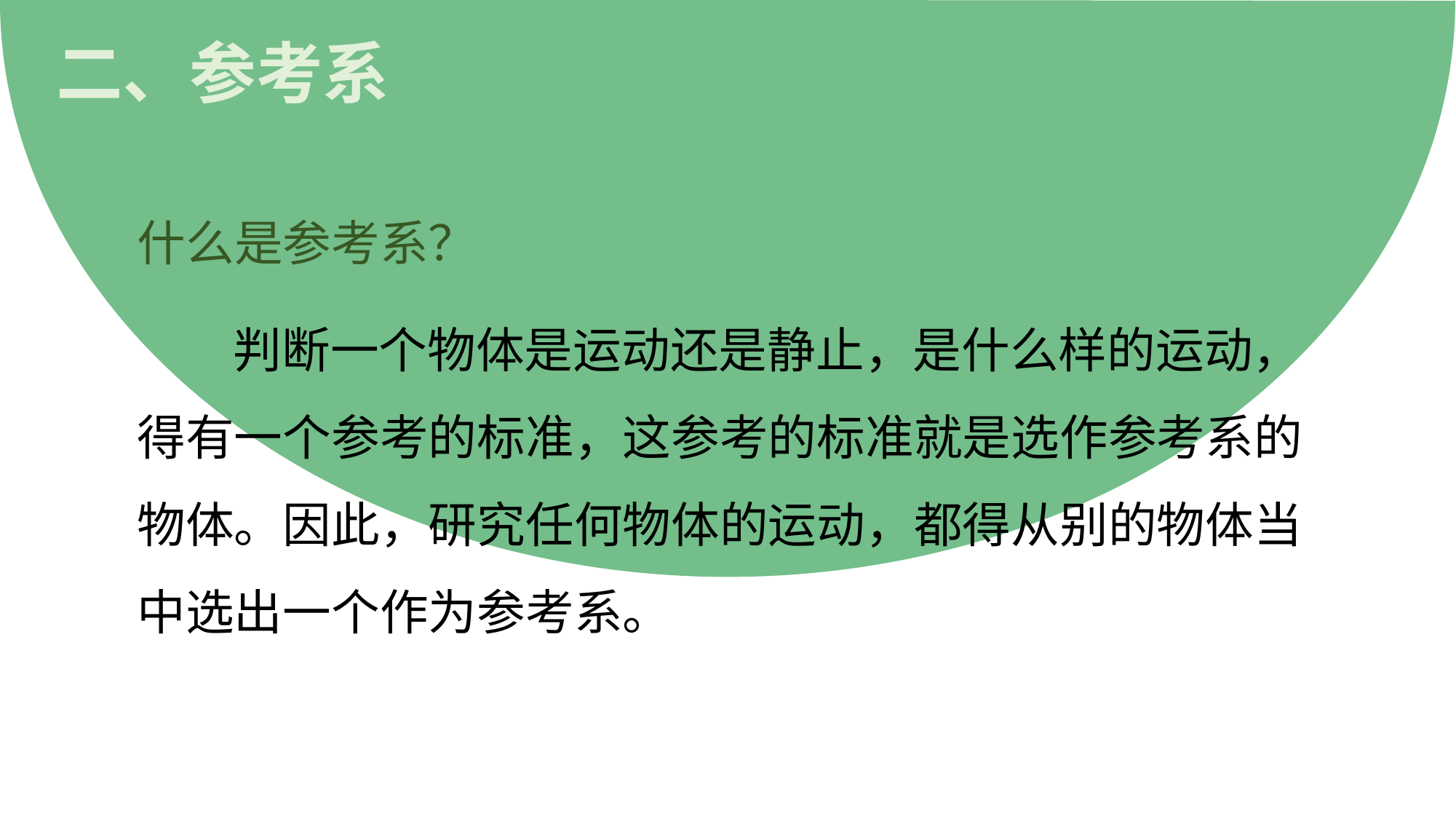

二、参考系
什么是参考系？
判断一个物体是运动还是静止，是什么样的运动，得有一个参考的标准，这参考的标准就是选作参考系的物体。因此，研究任何物体的运动，都得从别的物体当中选出一个作为参考系。